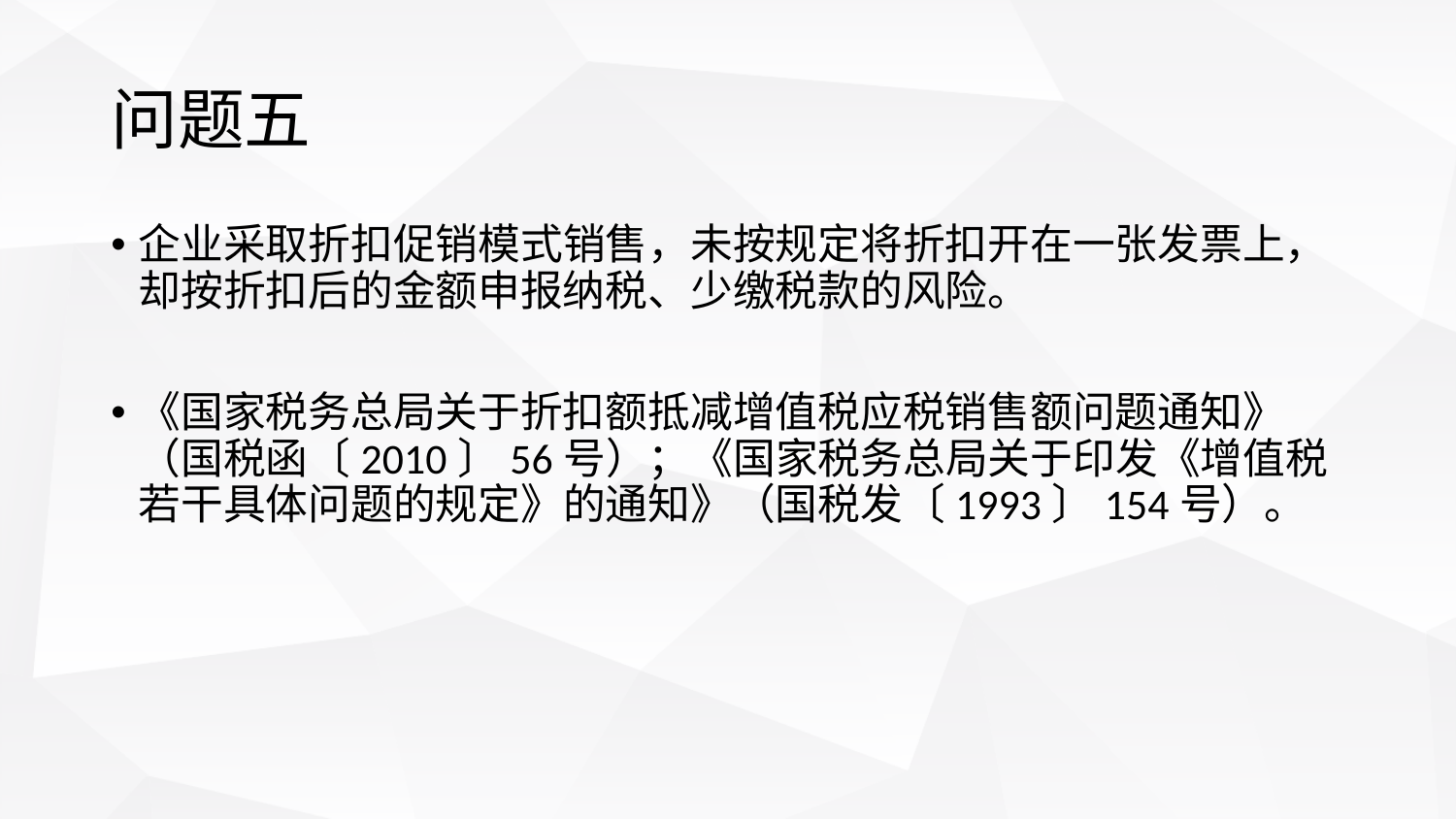

# 问题五
企业采取折扣促销模式销售，未按规定将折扣开在一张发票上，却按折扣后的金额申报纳税、少缴税款的风险。

《国家税务总局关于折扣额抵减增值税应税销售额问题通知》（国税函〔2010〕56号）；《国家税务总局关于印发《增值税若干具体问题的规定》的通知》（国税发〔1993〕154号）。
53